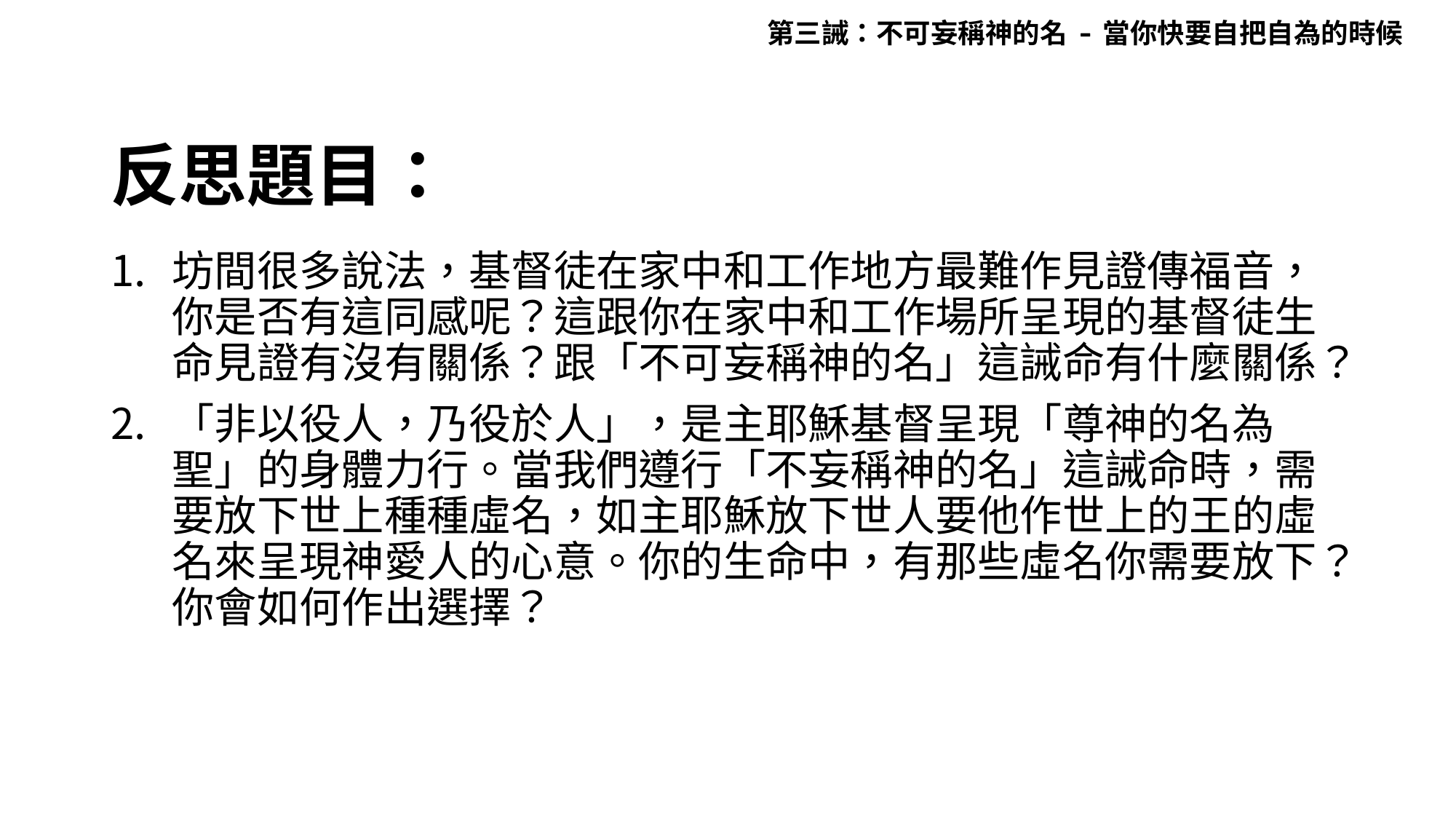

第三誡：不可妄稱神的名 - 當你快要自把自為的時候
反思題目：
坊間很多說法，基督徒在家中和工作地方最難作見證傳福音，你是否有這同感呢？這跟你在家中和工作場所呈現的基督徒生命見證有沒有關係？跟「不可妄稱神的名」這誡命有什麼關係？
「非以役人，乃役於人」，是主耶穌基督呈現「尊神的名為聖」的身體力行。當我們遵行「不妄稱神的名」這誡命時，需要放下世上種種虛名，如主耶穌放下世人要他作世上的王的虛名來呈現神愛人的心意。你的生命中，有那些虛名你需要放下？你會如何作出選擇？